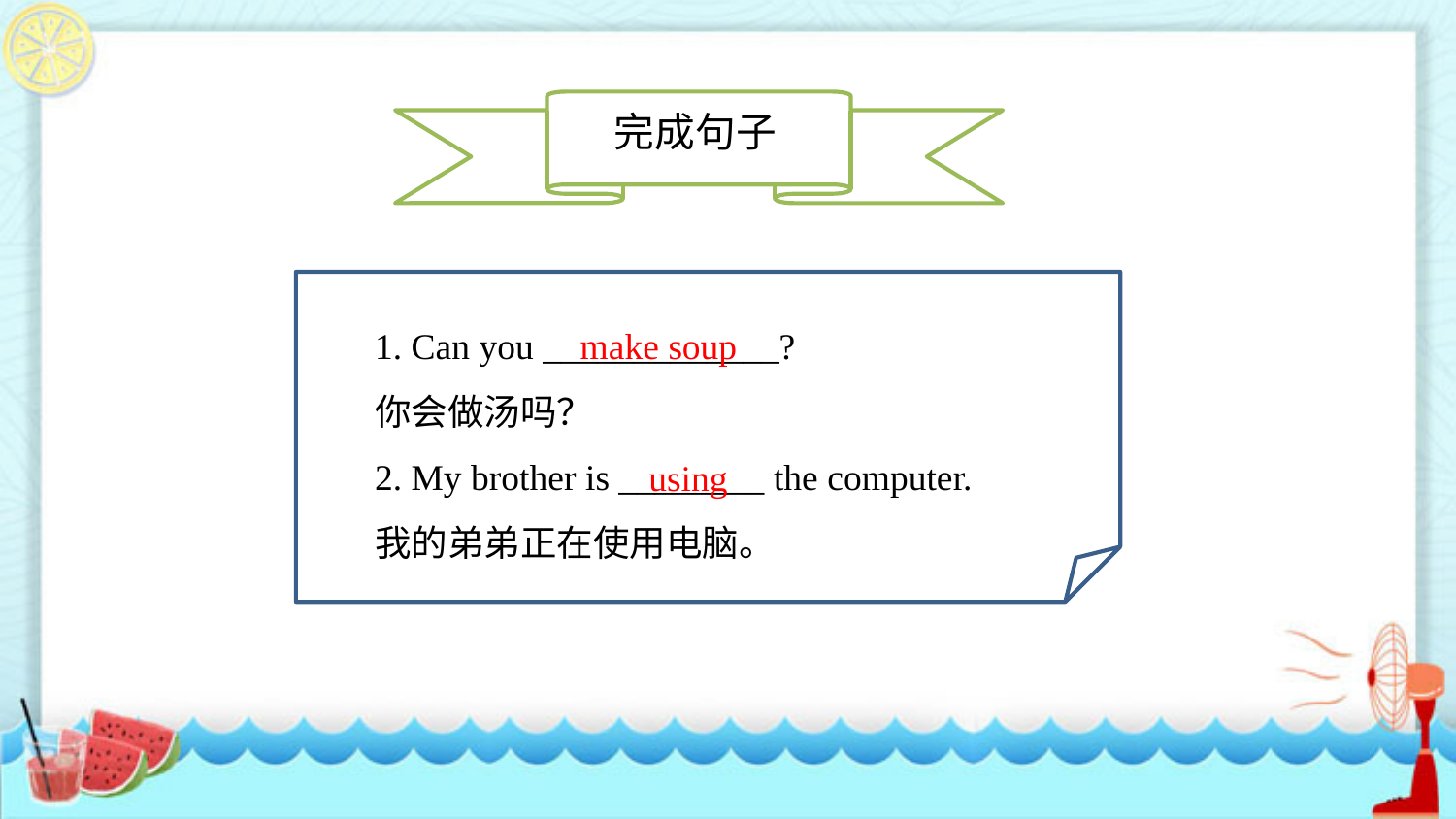

完成句子

1. Can you _____________?
你会做汤吗？
2. My brother is ________ the computer.
我的弟弟正在使用电脑。

make soup
using